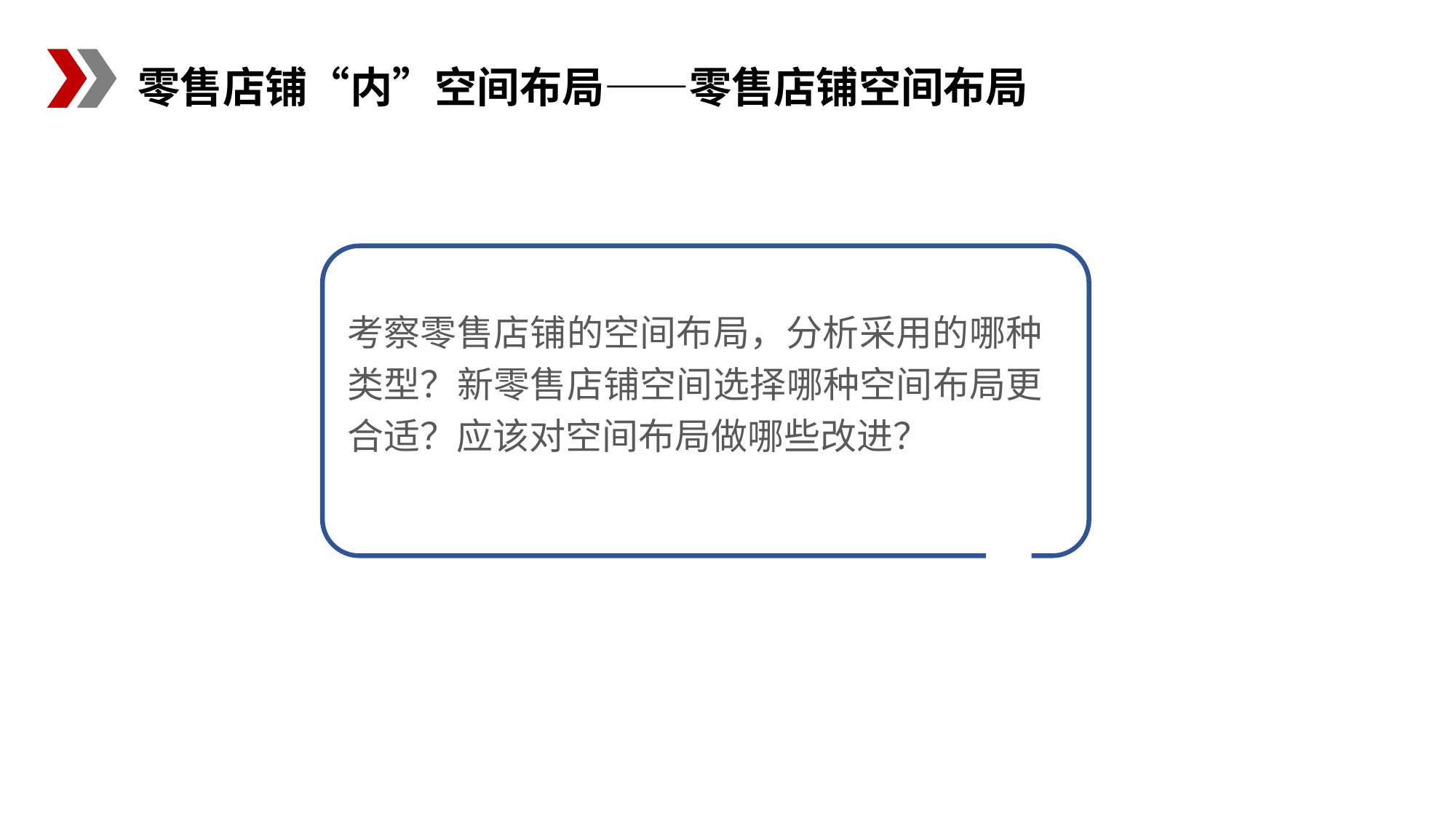

零售店铺“内”空间布局——零售店铺空间布局

考察零售店铺的空间布局，分析采用的哪种类型？新零售店铺空间选择哪种空间布局更合适？应该对空间布局做哪些改进？